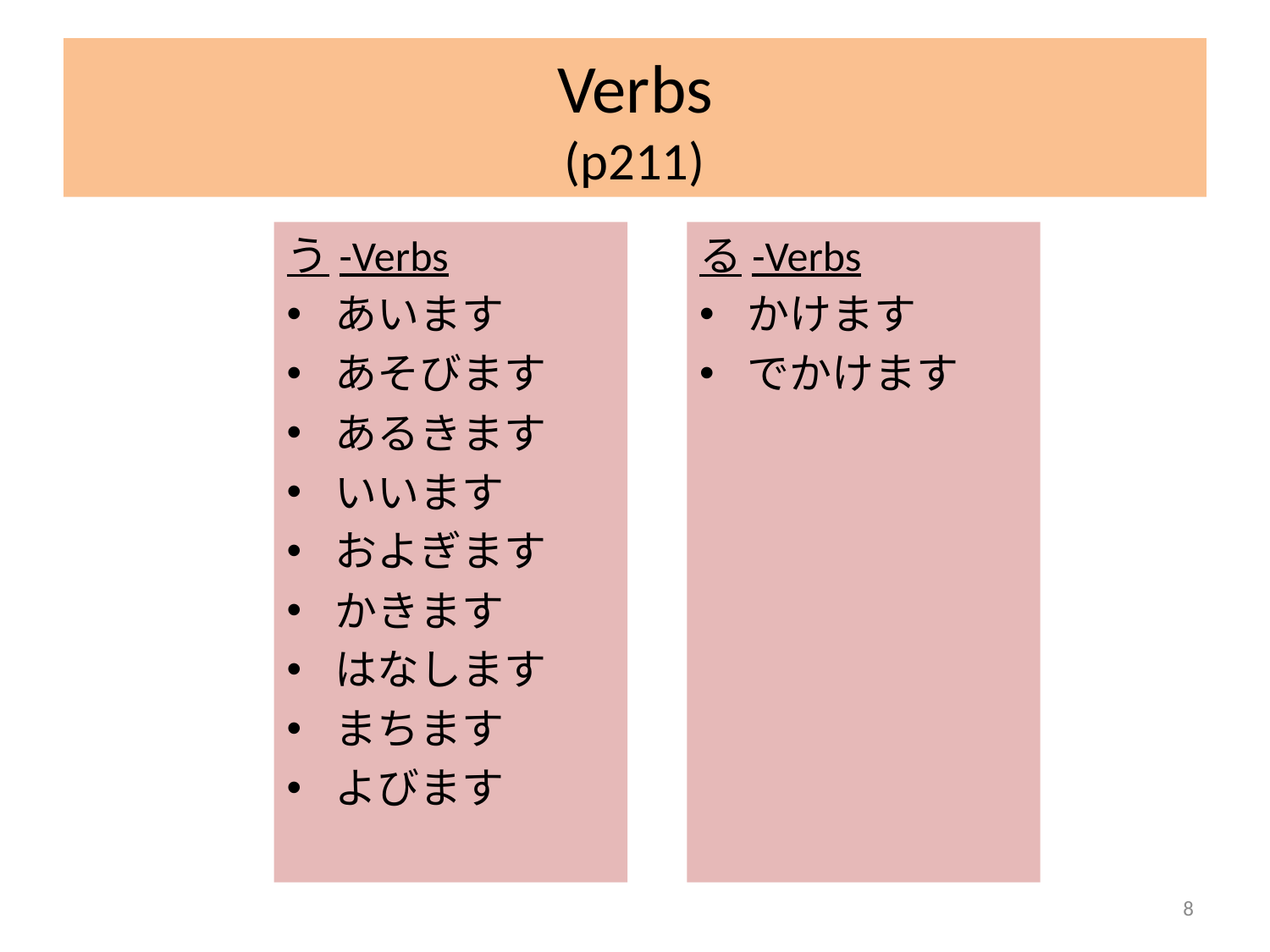

# Verbs (p211)
る-Verbs
かけます
でかけます
う-Verbs
あいます
あそびます
あるきます
いいます
およぎます
かきます
はなします
まちます
よびます
8